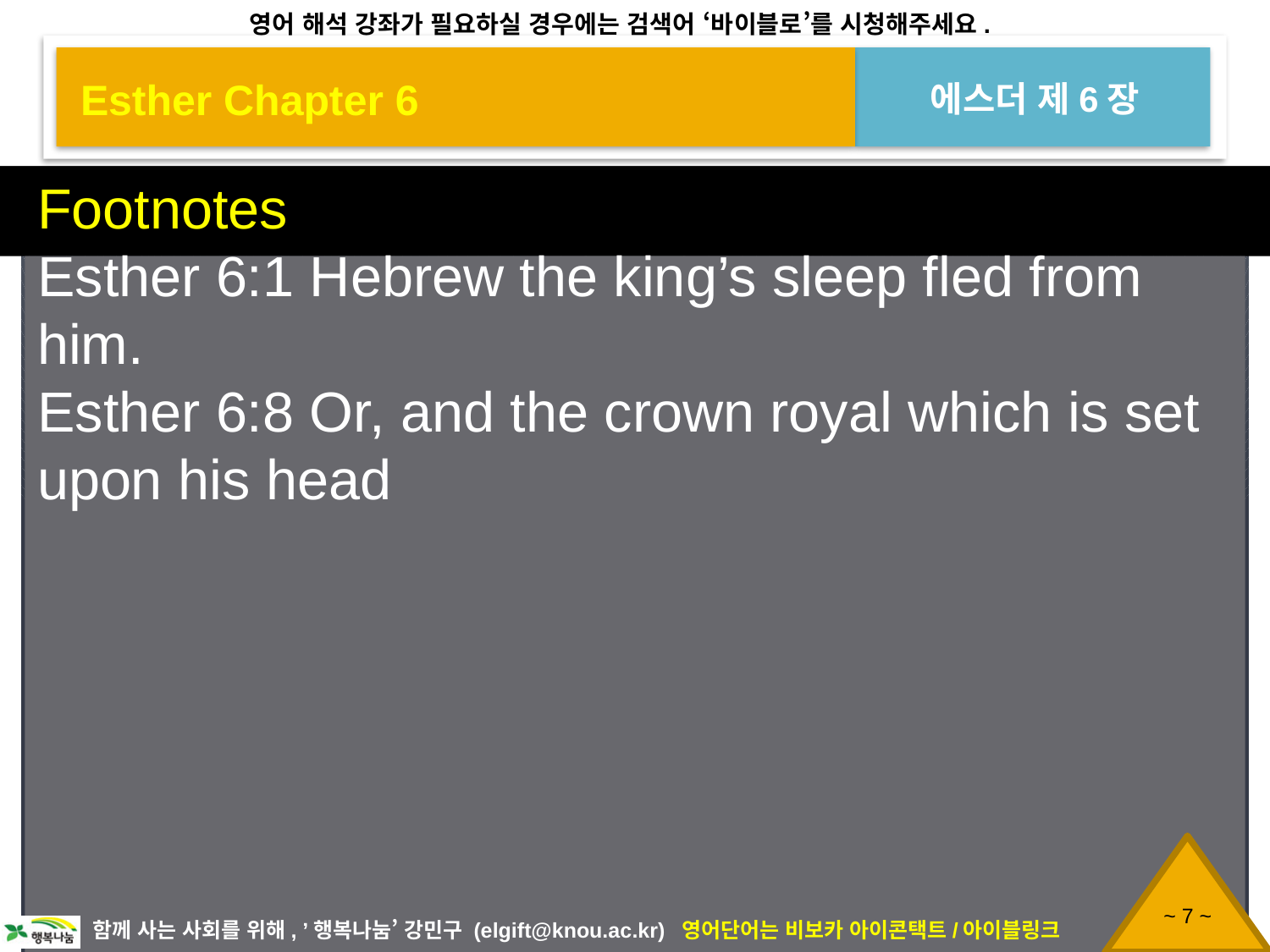

Esther Chapter 6
에스더 제6장
Footnotes
Esther 6:1 Hebrew the king’s sleep fled from him.
Esther 6:8 Or, and the crown royal which is set upon his head